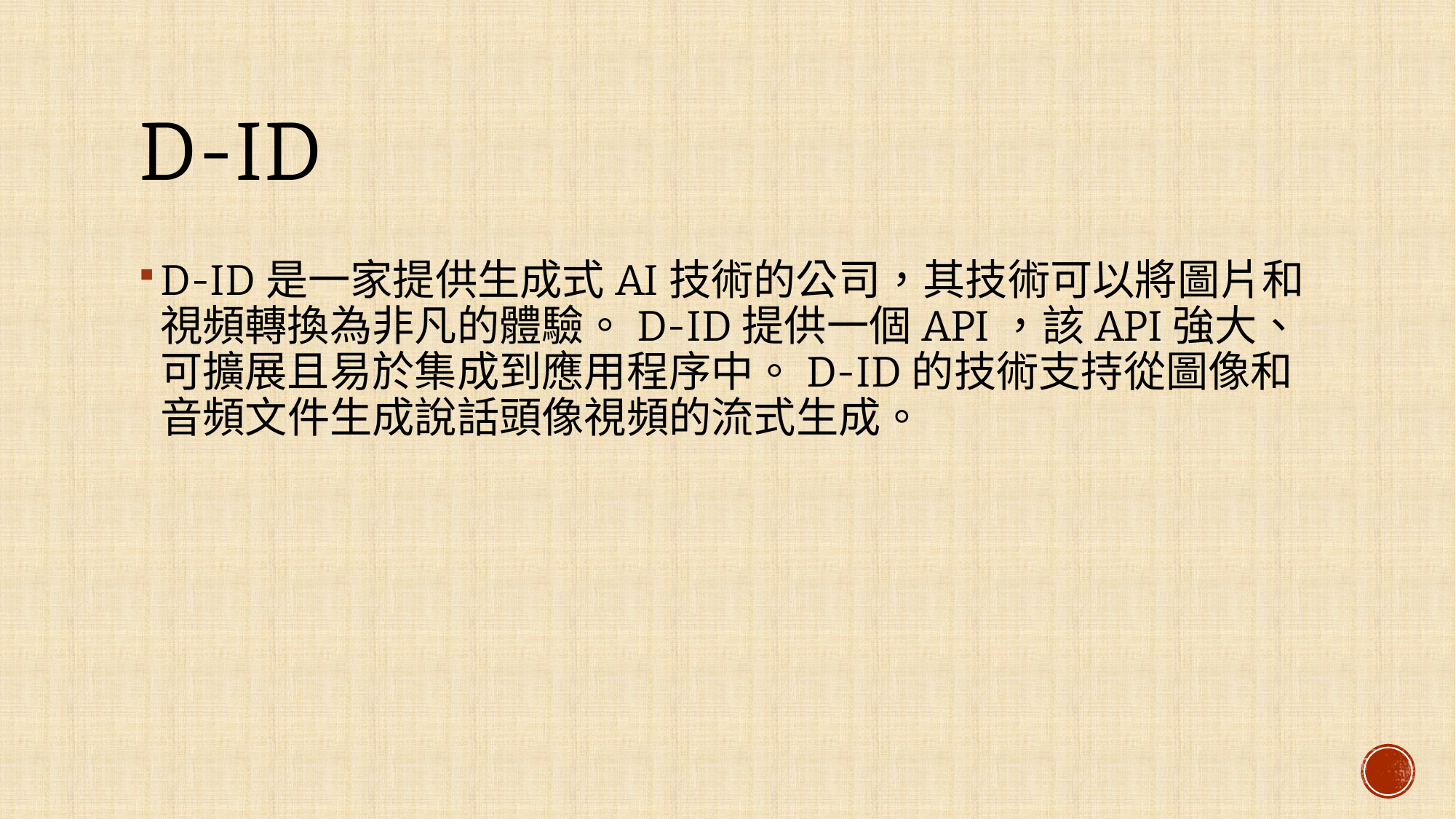

# D-id
D-ID是一家提供生成式AI技術的公司，其技術可以將圖片和視頻轉換為非凡的體驗。D-ID提供一個API，該API強大、可擴展且易於集成到應用程序中。D-ID的技術支持從圖像和音頻文件生成說話頭像視頻的流式生成。